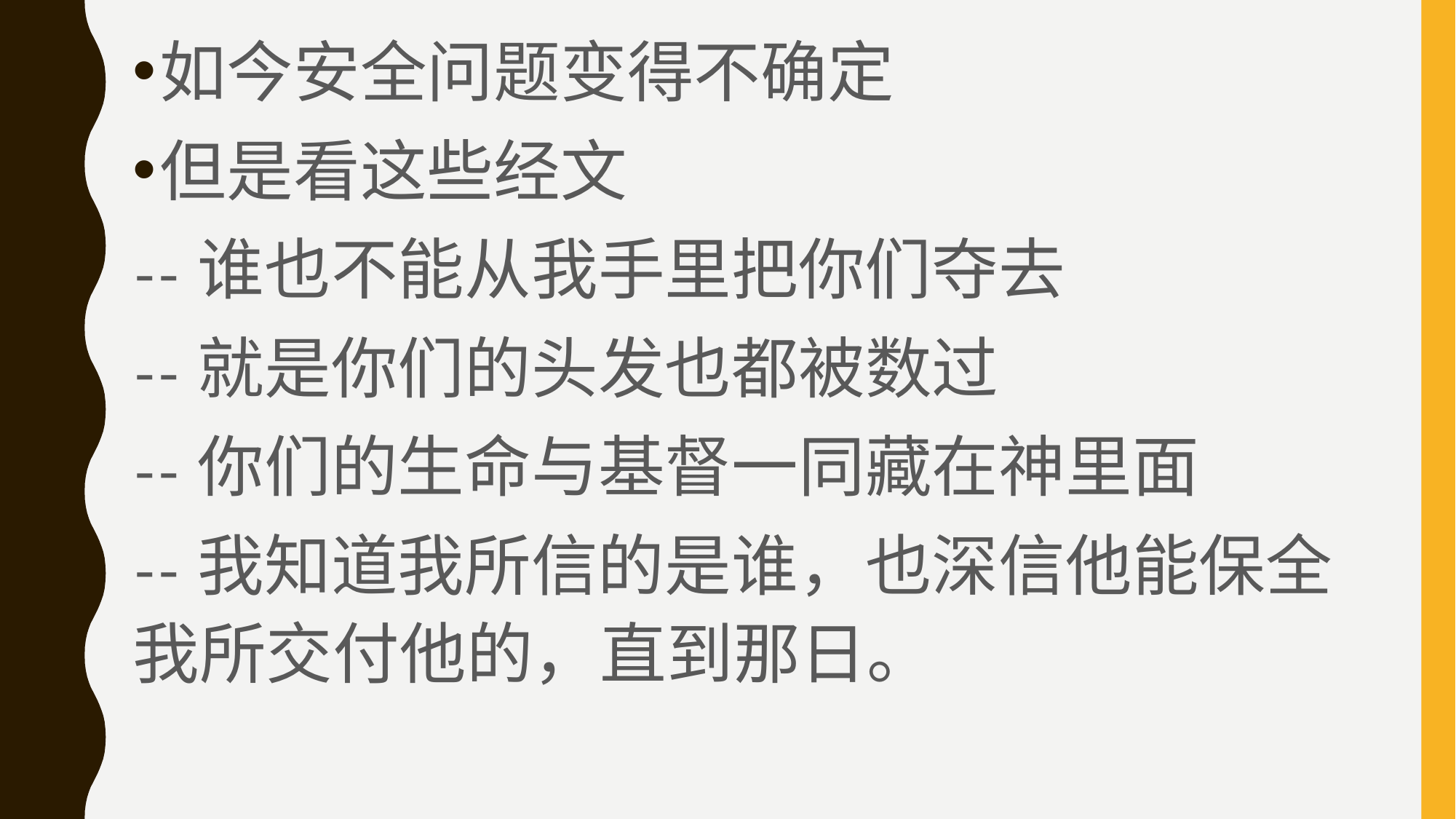

如今安全问题变得不确定
但是看这些经文
--谁也不能从我手里把你们夺去
--就是你们的头发也都被数过
--你们的生命与基督一同藏在神里面
--我知道我所信的是谁，也深信他能保全我所交付他的，直到那日。